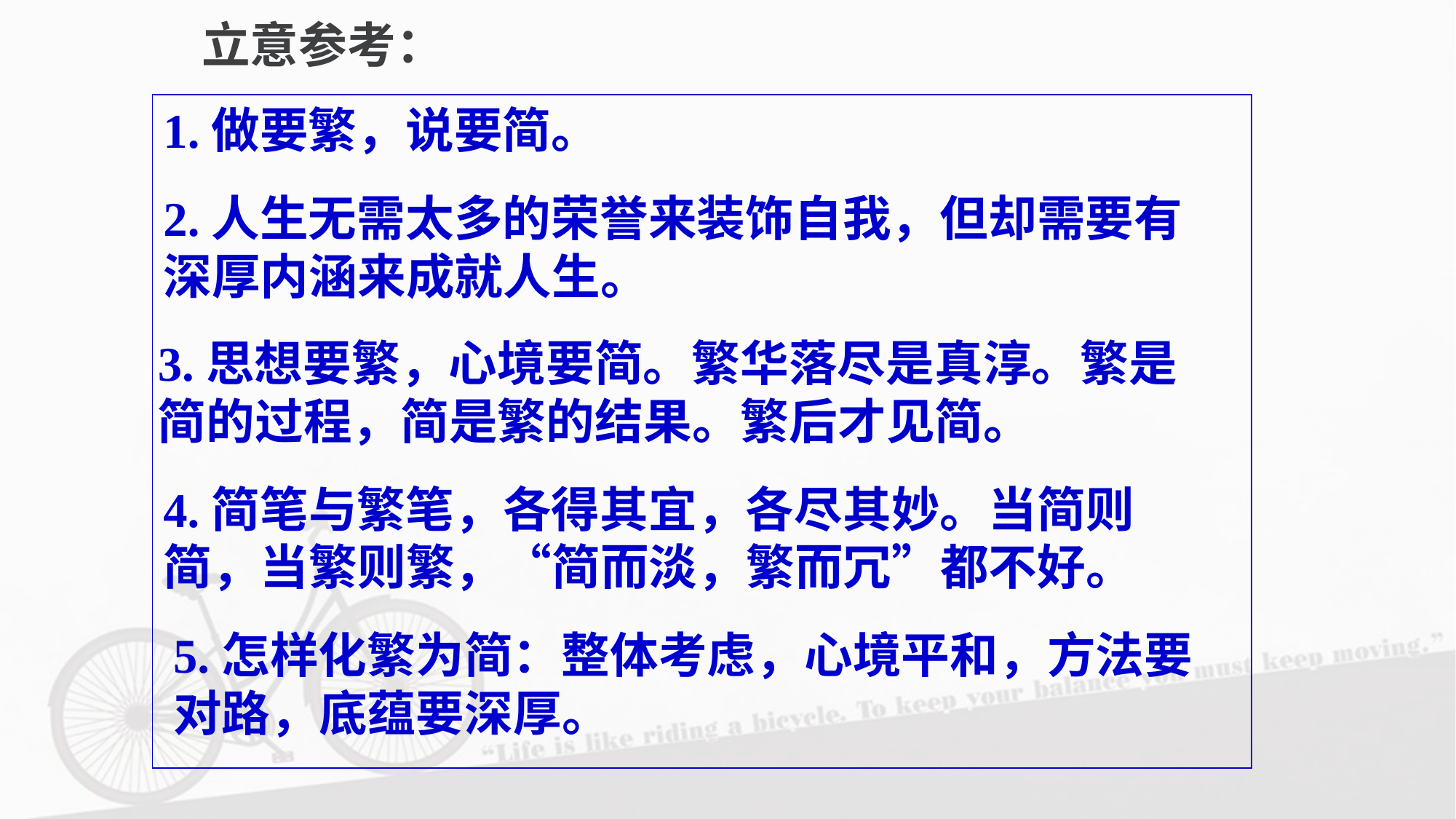

立意参考：
1.做要繁，说要简。

2.人生无需太多的荣誉来装饰自我，但却需要有
深厚内涵来成就人生。
3.思想要繁，心境要简。繁华落尽是真淳。繁是
简的过程，简是繁的结果。繁后才见简。
4.简笔与繁笔，各得其宜，各尽其妙。当简则
简，当繁则繁，“简而淡，繁而冗”都不好。
5.怎样化繁为简：整体考虑，心境平和，方法要
对路，底蕴要深厚。